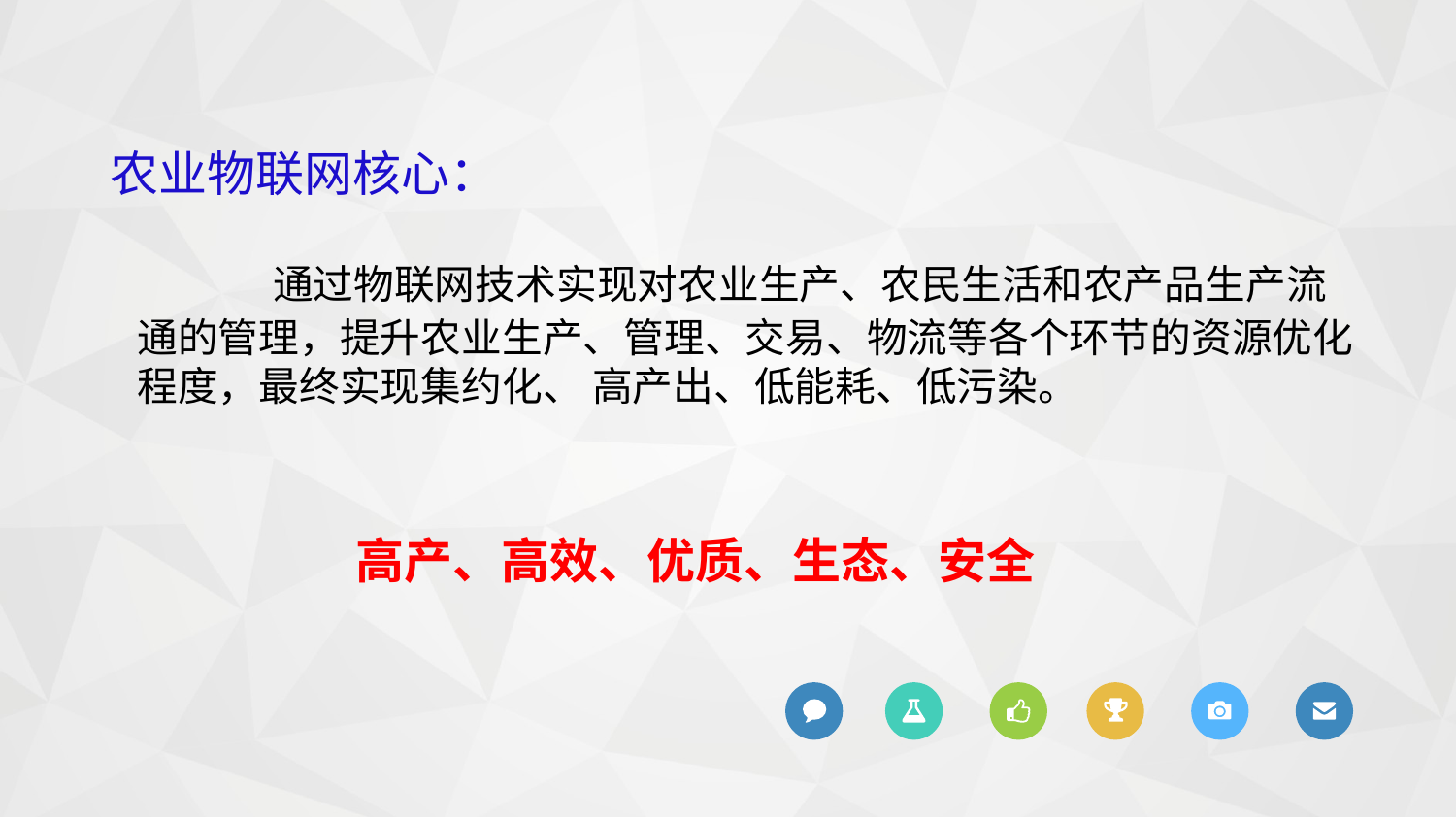

# 农业物联网核心：
            通过物联网技术实现对农业生产、农民生活和农产品生产流通的管理，提升农业生产、管理、交易、物流等各个环节的资源优化程度，最终实现集约化、 高产出、低能耗、低污染。

高产、高效、优质、生态、安全